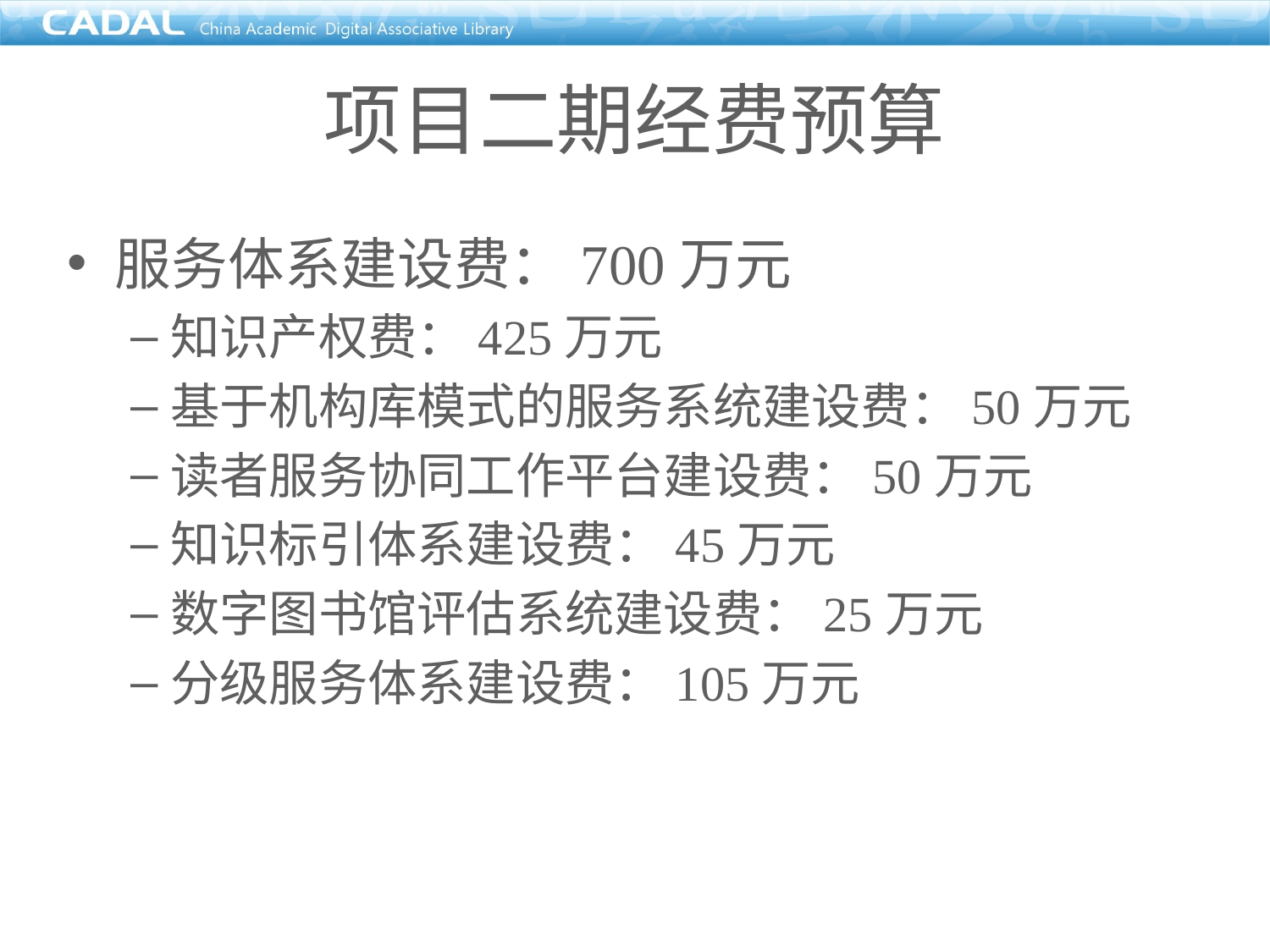

项目二期经费预算
服务体系建设费：700万元
知识产权费：425万元
基于机构库模式的服务系统建设费：50万元
读者服务协同工作平台建设费：50万元
知识标引体系建设费：45万元
数字图书馆评估系统建设费：25万元
分级服务体系建设费：105万元